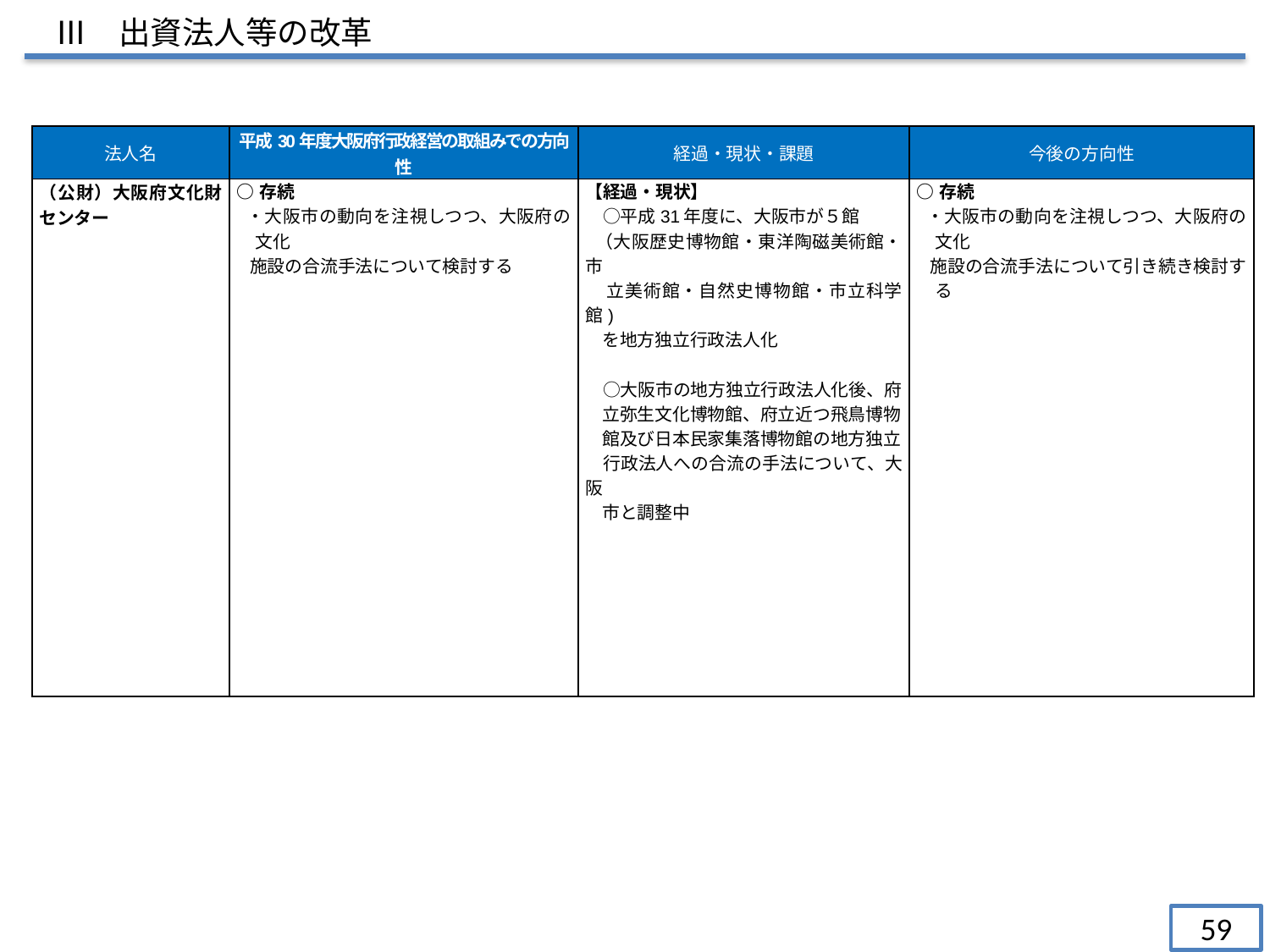

Ⅲ　出資法人等の改革
| 法人名 | 平成30年度大阪府行政経営の取組みでの方向性 | 経過・現状・課題 | 今後の方向性 |
| --- | --- | --- | --- |
| （公財）大阪府文化財センター | ○存続 ・大阪市の動向を注視しつつ、大阪府の文化 施設の合流手法について検討する | 【経過・現状】 　○平成31年度に、大阪市が５館 （大阪歴史博物館・東洋陶磁美術館・市 立美術館・自然史博物館・市立科学館) を地方独立行政法人化 　○大阪市の地方独立行政法人化後、府 立弥生文化博物館、府立近つ飛鳥博物 館及び日本民家集落博物館の地方独立 行政法人への合流の手法について、大阪 市と調整中 | ○存続 ・大阪市の動向を注視しつつ、大阪府の文化 施設の合流手法について引き続き検討する |
|  |
| --- |
59